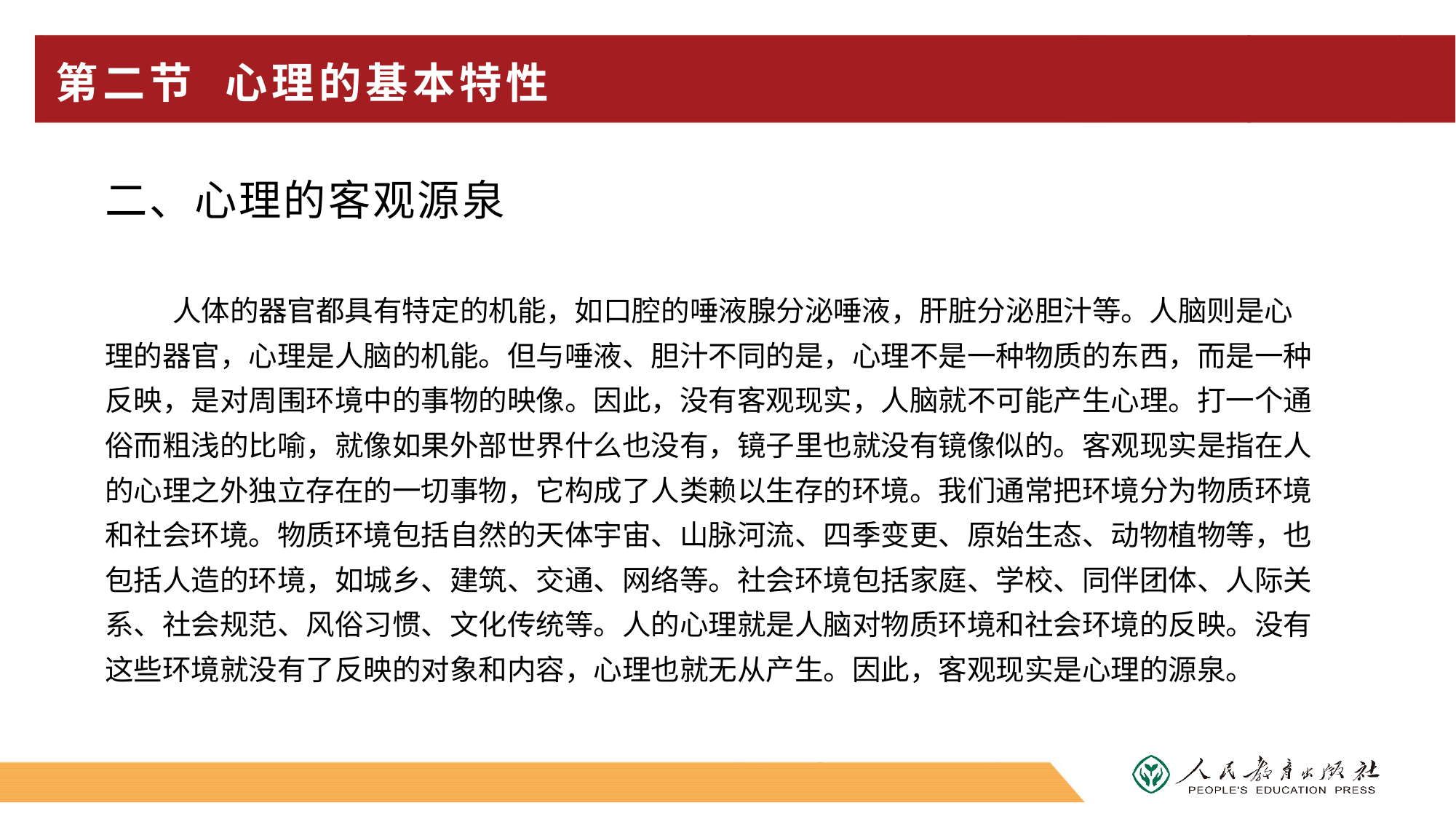

# 第二节  心理的基本特性
二、心理的客观源泉
人体的器官都具有特定的机能，如口腔的唾液腺分泌唾液，肝脏分泌胆汁等。人脑则是心理的器官，心理是人脑的机能。但与唾液、胆汁不同的是，心理不是一种物质的东西，而是一种反映，是对周围环境中的事物的映像。因此，没有客观现实，人脑就不可能产生心理。打一个通俗而粗浅的比喻，就像如果外部世界什么也没有，镜子里也就没有镜像似的。客观现实是指在人的心理之外独立存在的一切事物，它构成了人类赖以生存的环境。我们通常把环境分为物质环境和社会环境。物质环境包括自然的天体宇宙、山脉河流、四季变更、原始生态、动物植物等，也包括人造的环境，如城乡、建筑、交通、网络等。社会环境包括家庭、学校、同伴团体、人际关系、社会规范、风俗习惯、文化传统等。人的心理就是人脑对物质环境和社会环境的反映。没有这些环境就没有了反映的对象和内容，心理也就无从产生。因此，客观现实是心理的源泉。